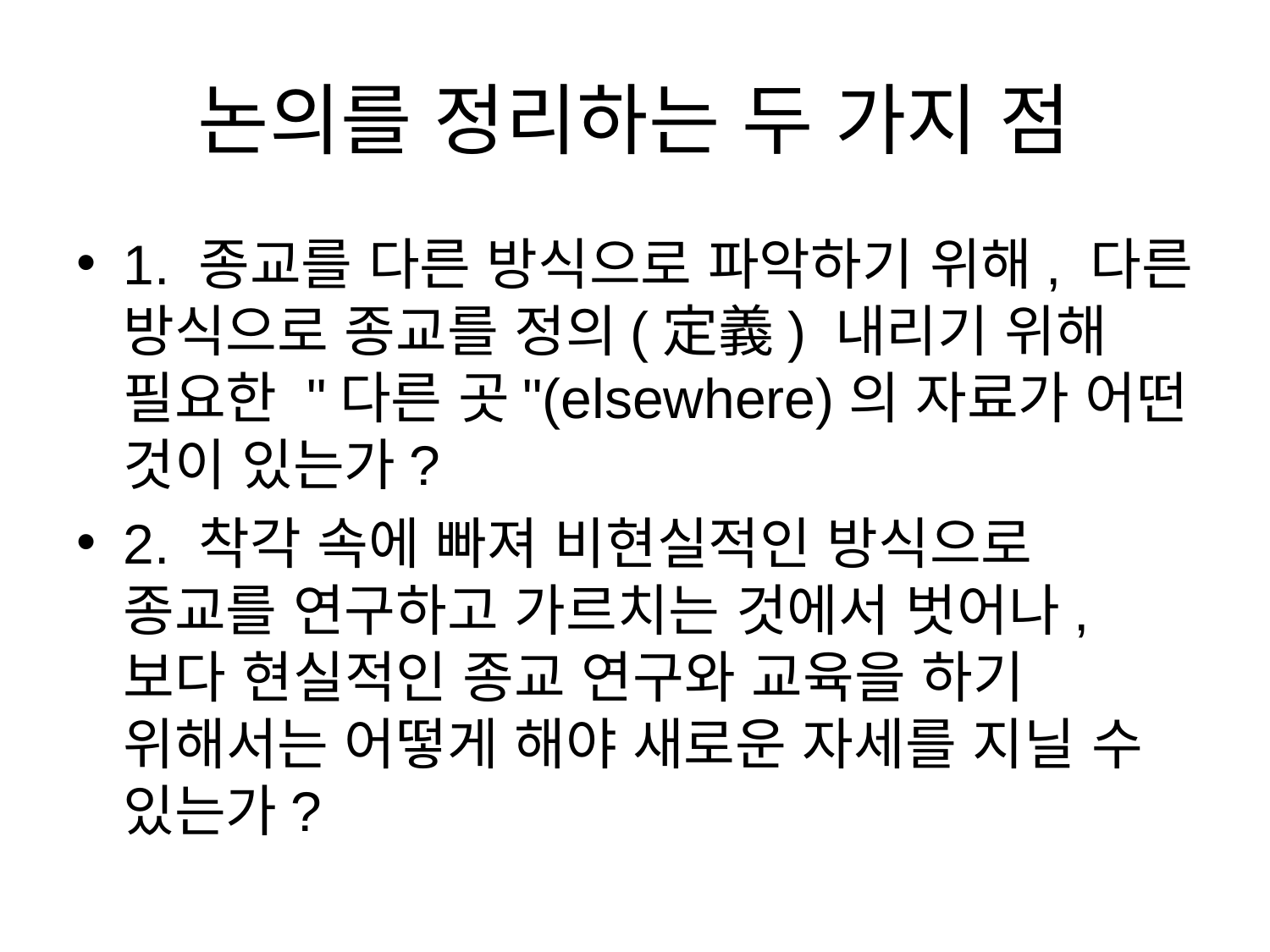

# 논의를 정리하는 두 가지 점
1. 종교를 다른 방식으로 파악하기 위해, 다른 방식으로 종교를 정의(定義) 내리기 위해 필요한 "다른 곳"(elsewhere)의 자료가 어떤 것이 있는가?
2. 착각 속에 빠져 비현실적인 방식으로 종교를 연구하고 가르치는 것에서 벗어나, 보다 현실적인 종교 연구와 교육을 하기 위해서는 어떻게 해야 새로운 자세를 지닐 수 있는가?